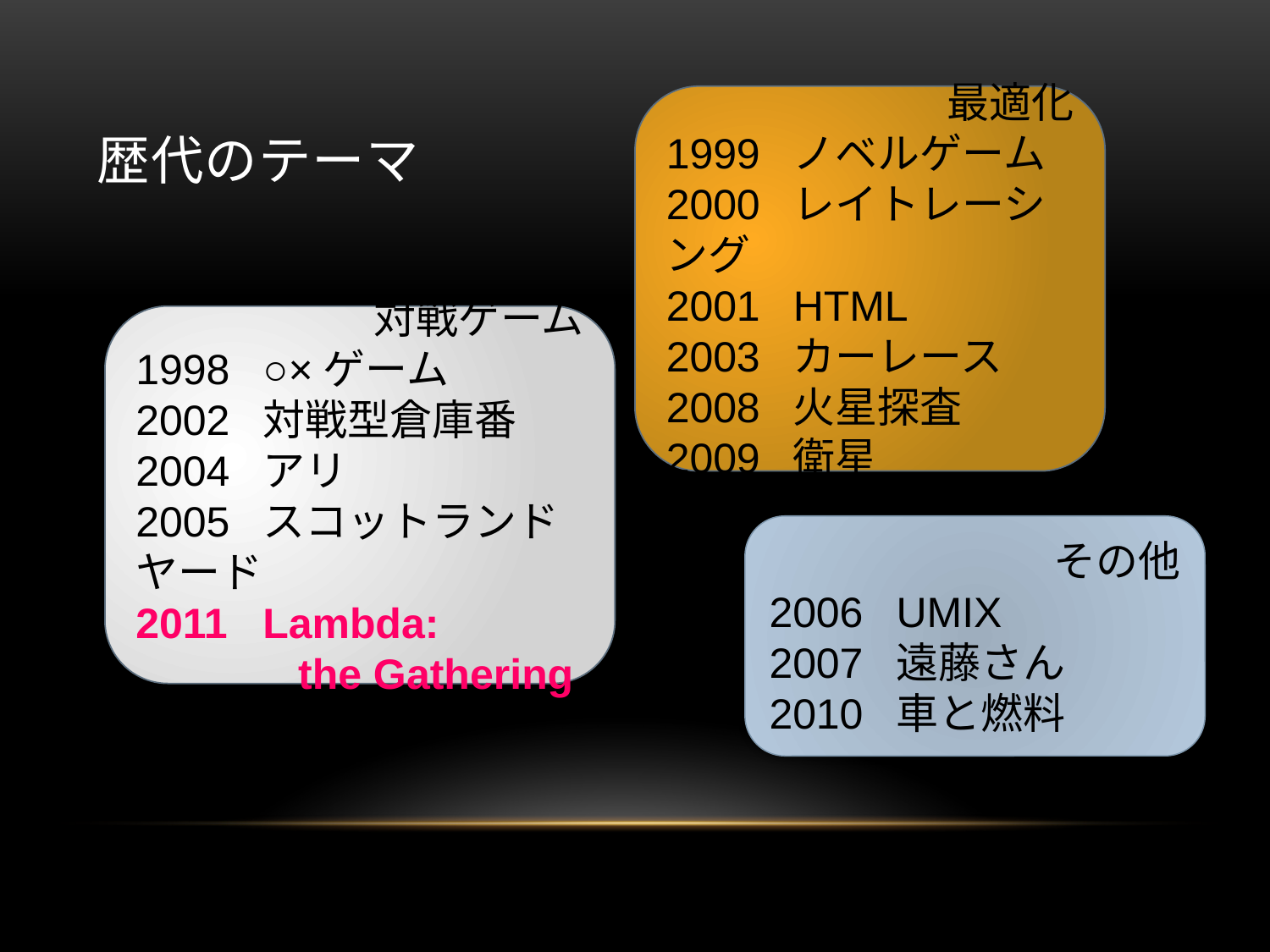

# 歴代のテーマ
最適化
1999 	ノベルゲーム
2000	レイトレーシング
2001	HTML
2003 	カーレース
2008 	火星探査
2009	衛星
対戦ゲーム
1998 	○×ゲーム
2002 	対戦型倉庫番
2004	アリ
2005	スコットランドヤード
2011	Lambda:
	   the Gathering
その他
2006 	UMIX
2007 	遠藤さん
2010	車と燃料